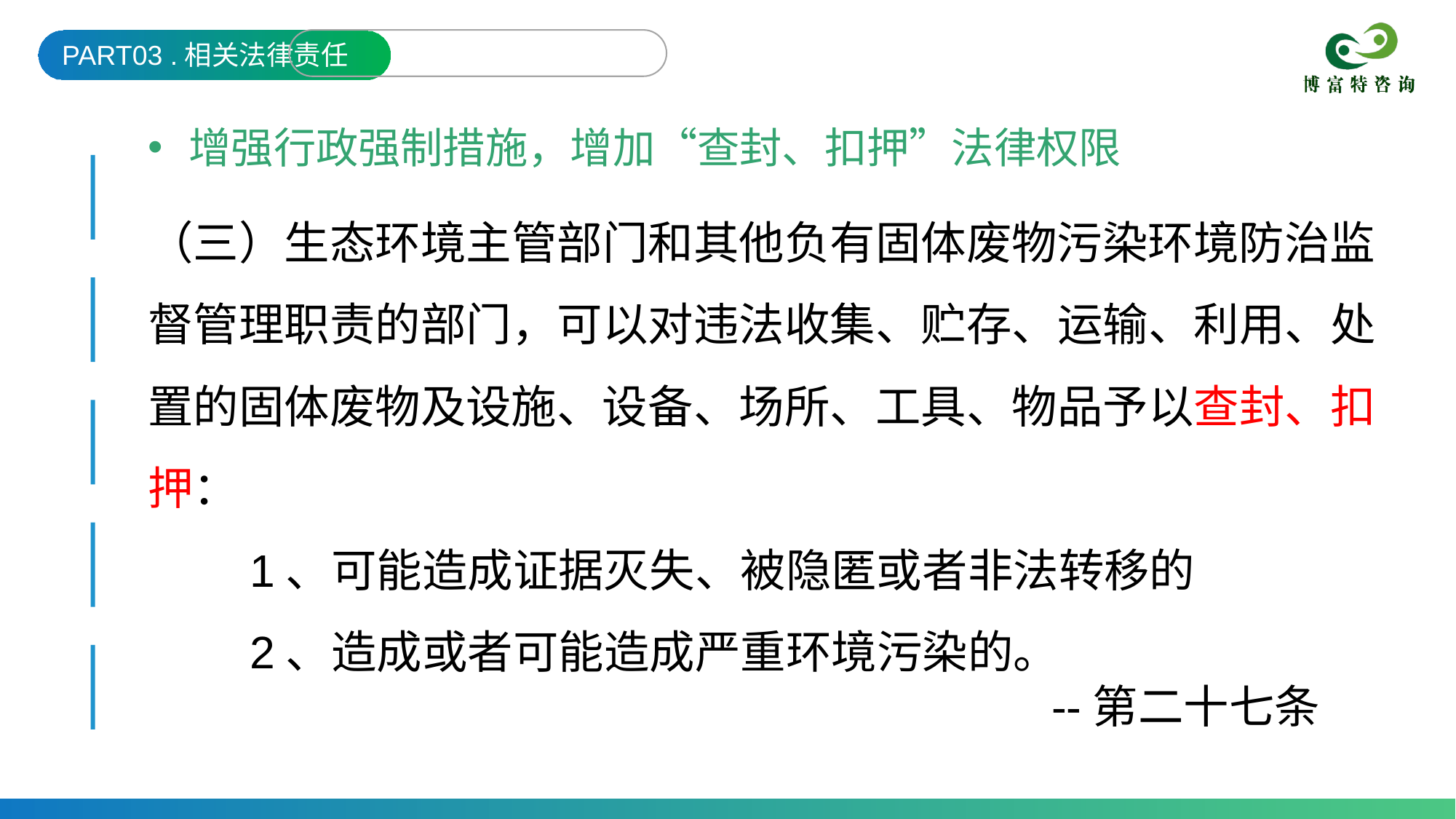

PART03 .相关法律责任
增强行政强制措施，增加“查封、扣押”法律权限

（三）生态环境主管部门和其他负有固体废物污染环境防治监督管理职责的部门，可以对违法收集、贮存、运输、利用、处置的固体废物及设施、设备、场所、工具、物品予以查封、扣押：
　　1、可能造成证据灭失、被隐匿或者非法转移的
　　2、造成或者可能造成严重环境污染的。
                                                                        --第二十七条